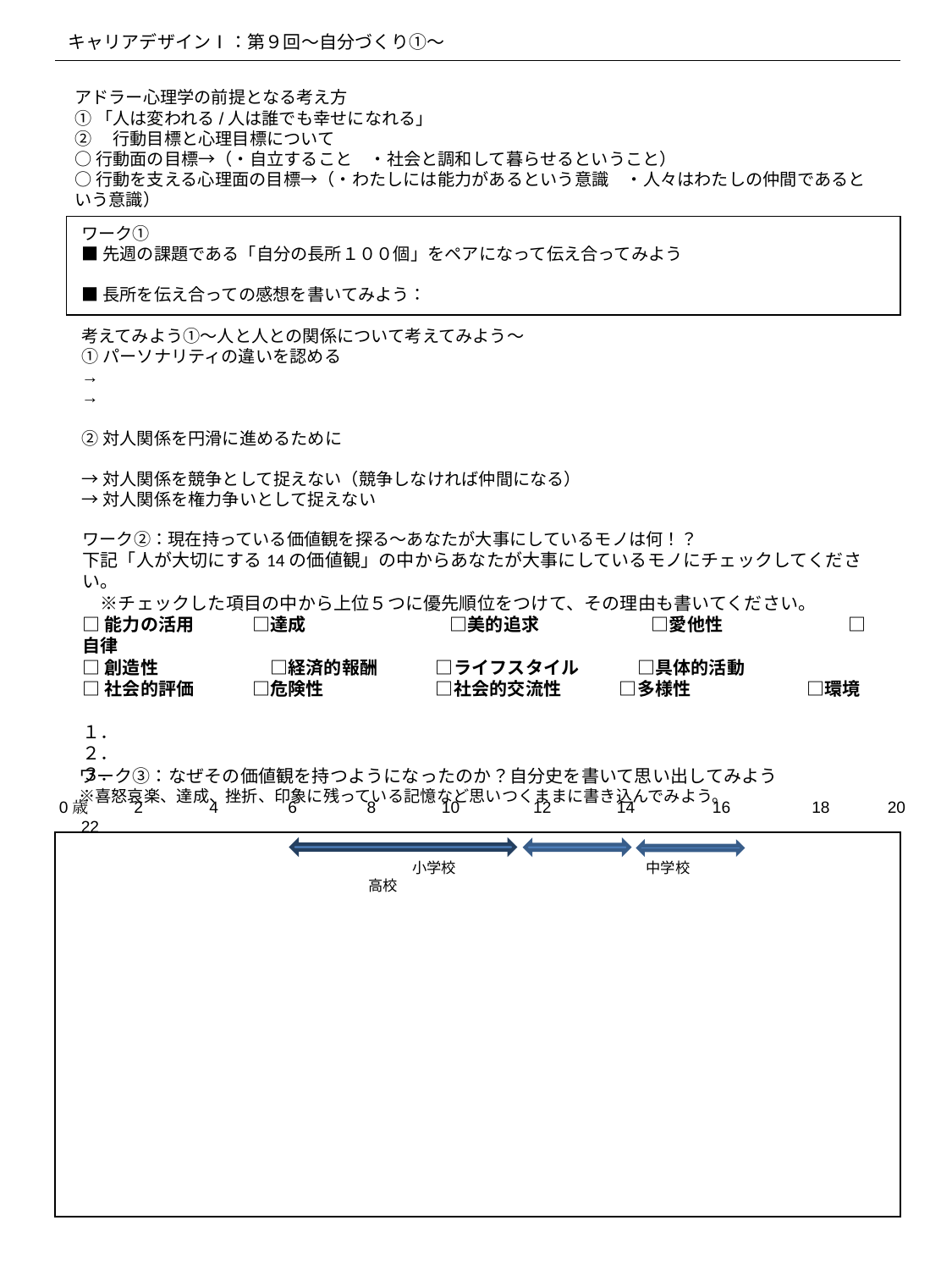

キャリアデザインⅠ：第９回～自分づくり①～
アドラー心理学の前提となる考え方
①「人は変われる/人は誰でも幸せになれる」
②　行動目標と心理目標について
○行動面の目標→（・自立すること　・社会と調和して暮らせるということ）
○行動を支える心理面の目標→（・わたしには能力があるという意識　・人々はわたしの仲間であるという意識）

ワーク①
■先週の課題である「自分の長所１００個」をペアになって伝え合ってみよう

■長所を伝え合っての感想を書いてみよう：
考えてみよう①～人と人との関係について考えてみよう～
①パーソナリティの違いを認める
→
→

②対人関係を円滑に進めるために

→対人関係を競争として捉えない（競争しなければ仲間になる）
→対人関係を権力争いとして捉えない
ワーク②：現在持っている価値観を探る～あなたが大事にしているモノは何！？
下記「人が大切にする14の価値観」の中からあなたが大事にしているモノにチェックしてください。
　※チェックした項目の中から上位５つに優先順位をつけて、その理由も書いてください。
□能力の活用　　 　□達成　　　　　　　　□美的追求　　　　　　 □愛他性　　　　　　　□自律
□創造性　　　　　　 □経済的報酬　　　 □ライフスタイル　　　 □具体的活動
□社会的評価　　　 □危険性　　　　　　 □社会的交流性　　　 □多様性　　　　　　  □環境
１．
２．
３．
ワーク③：なぜその価値観を持つようになったのか？自分史を書いて思い出してみよう
※喜怒哀楽、達成、挫折、印象に残っている記憶など思いつくままに書き込んでみよう。
 0歳　      2  　   　 4 　　  　6  　　 　8  　　　10　  　　  12 　　 　14　　 　　16　 　　　 18　  　  20  　 　 22

　　　　　　　小学校　　　　　　　　　　　　　中学校　　　　　　　高校